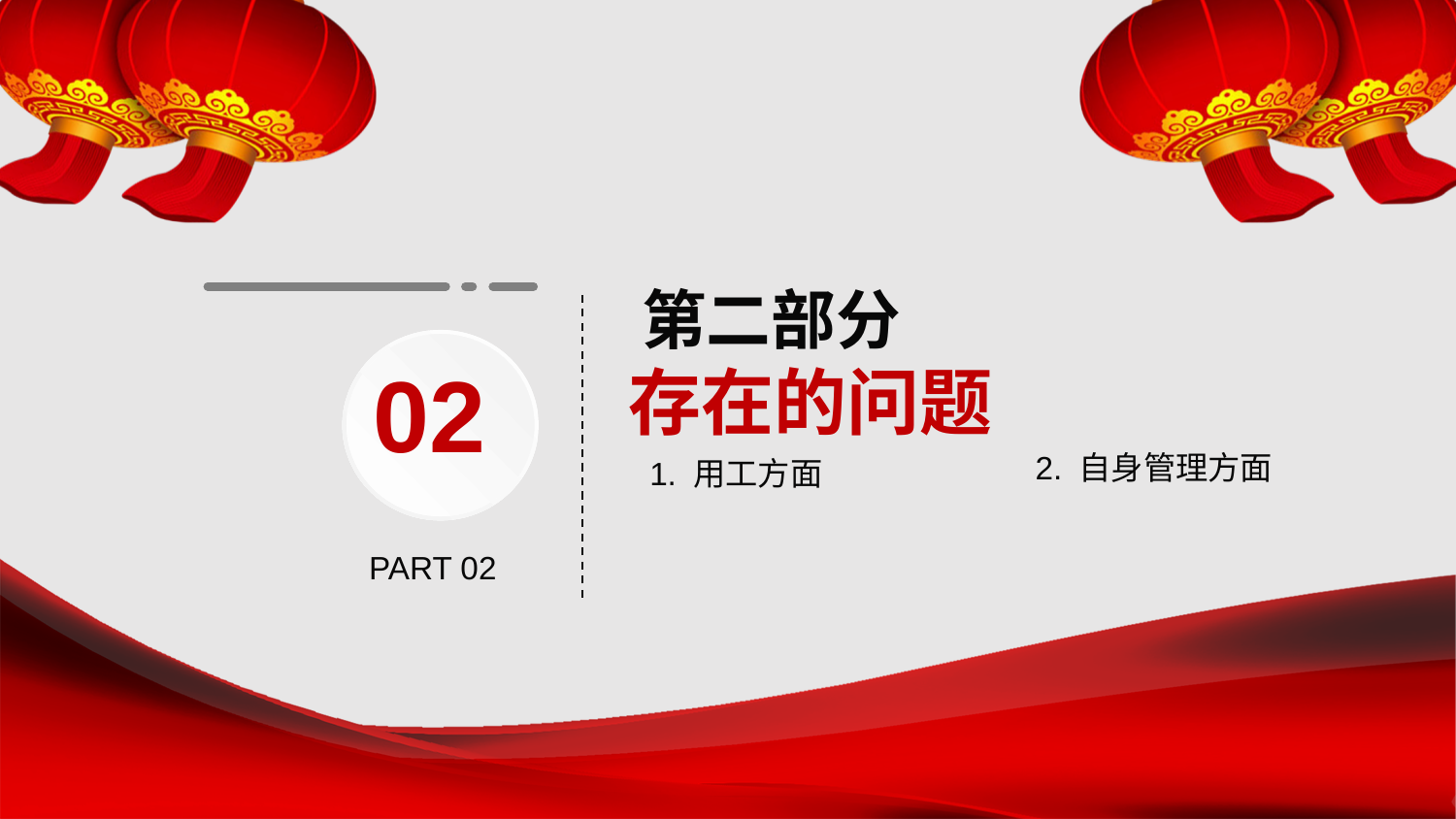

第二部分
存在的问题

02
2. 自身管理方面
1. 用工方面
PART 02